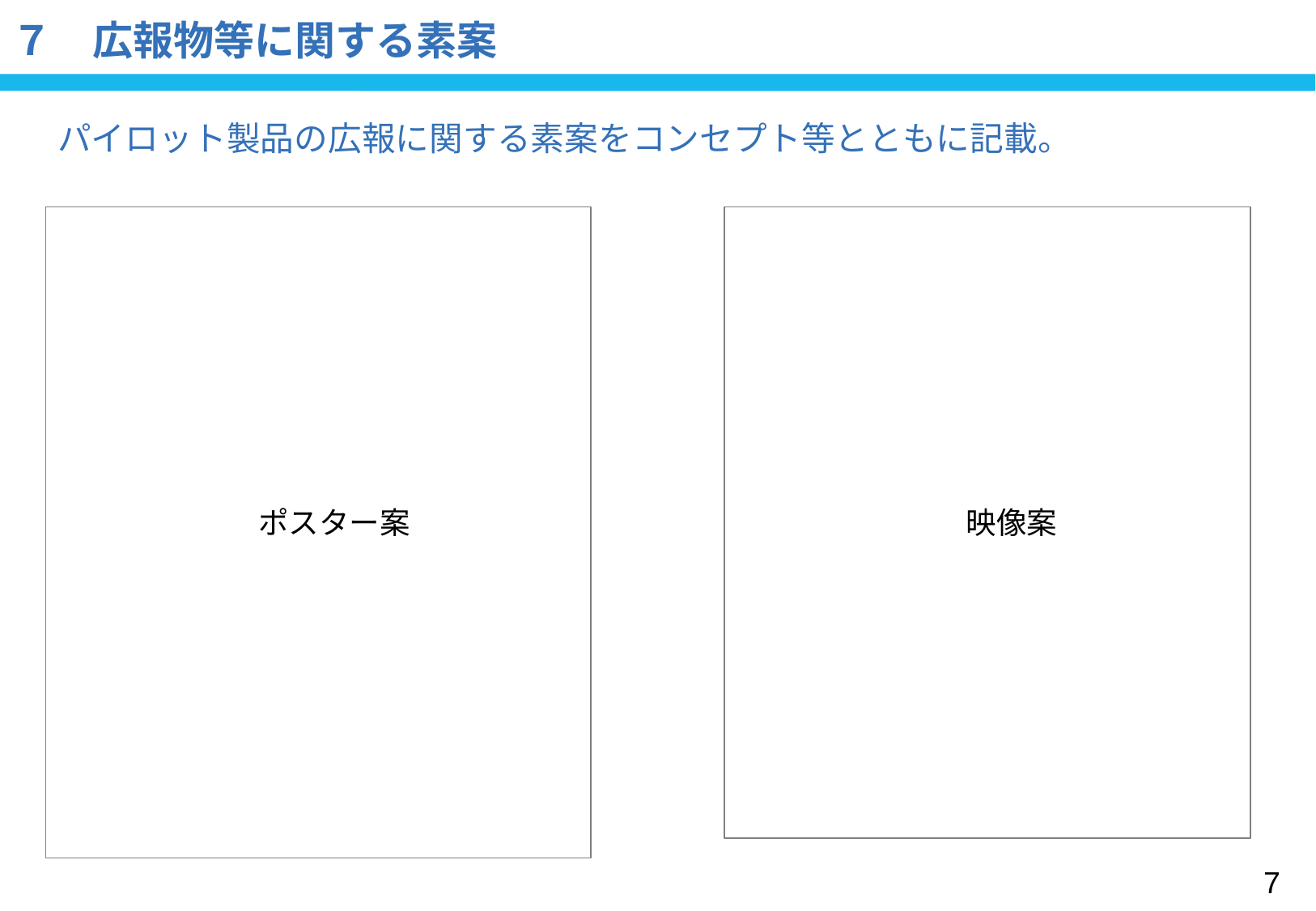

７　広報物等に関する素案
パイロット製品の広報に関する素案をコンセプト等とともに記載。

ポスター案
映像案